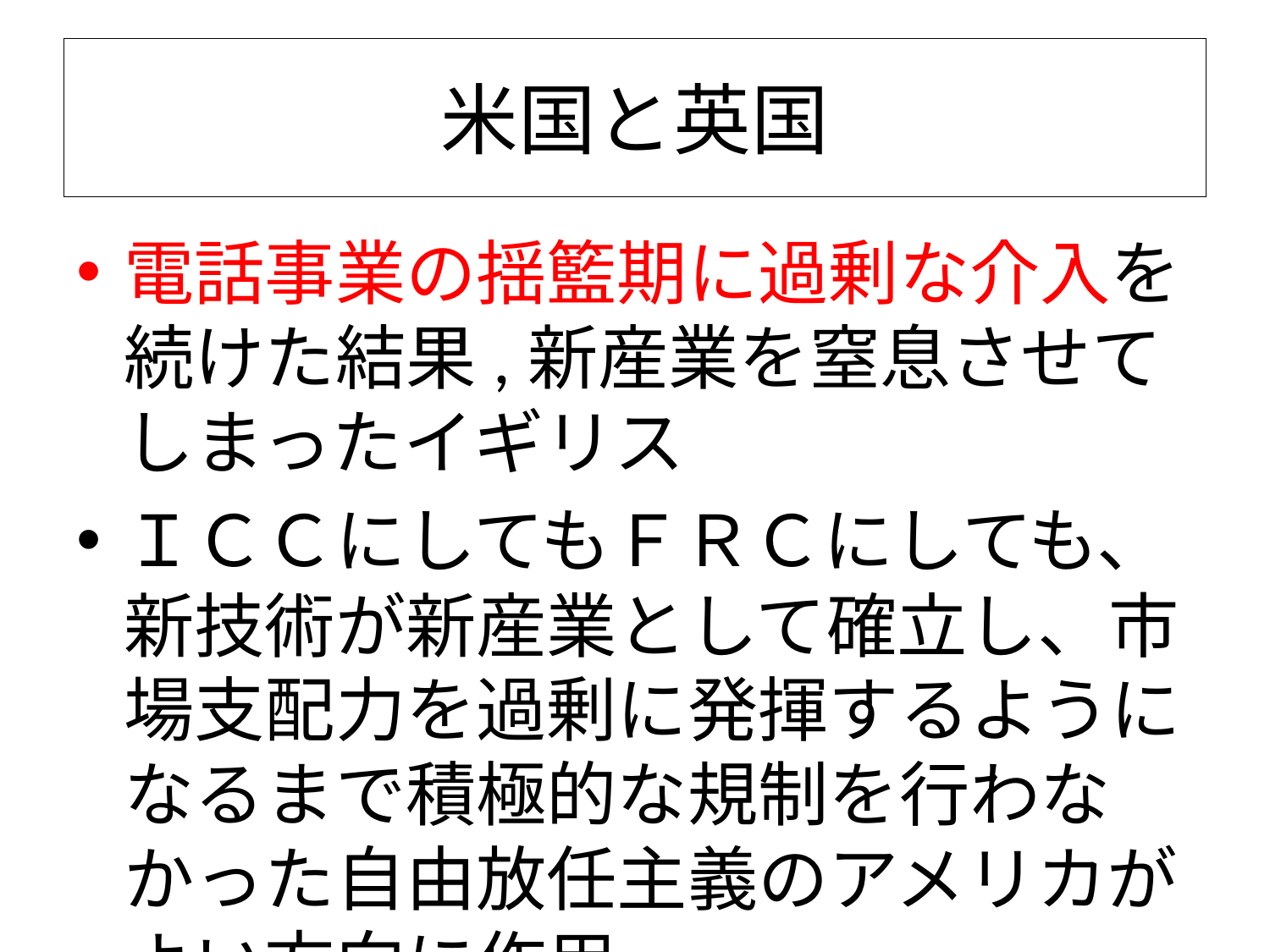

# 米国と英国
電話事業の揺籃期に過剰な介入を続けた結果,新産業を窒息させてしまったイギリス
ＩＣＣにしてもＦＲＣにしても、新技術が新産業として確立し、市場支配力を過剰に発揮するようになるまで積極的な規制を行わなかった自由放任主義のアメリカがよい方向に作用